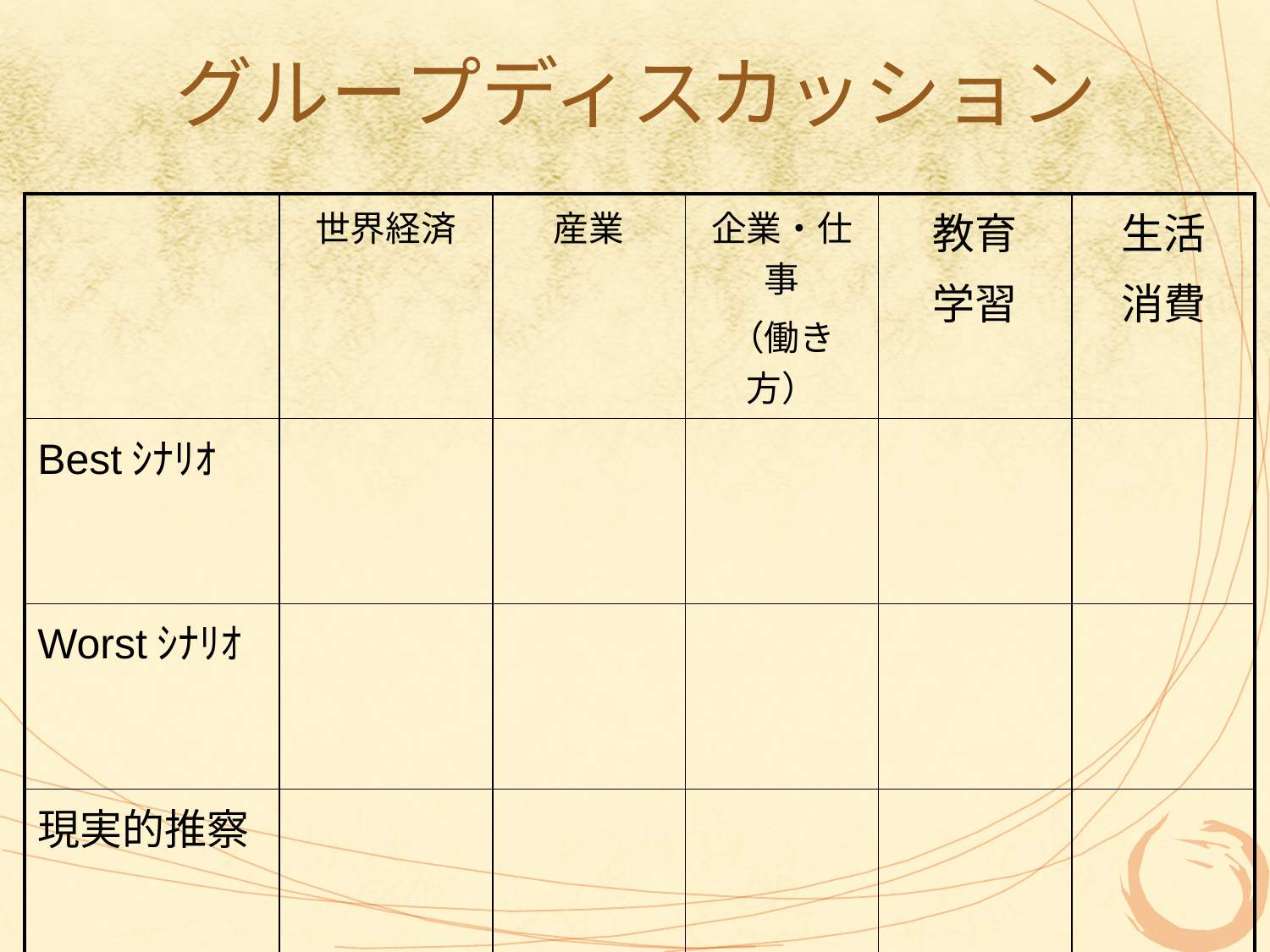

グループディスカッション
|  | 世界経済 | 産業 | 企業・仕事 （働き方） | 教育 学習 | 生活 消費 |
| --- | --- | --- | --- | --- | --- |
| Bestｼﾅﾘｵ |  |  |  |  |  |
| Worstｼﾅﾘｵ |  |  |  |  |  |
| 現実的推察 |  |  |  |  |  |